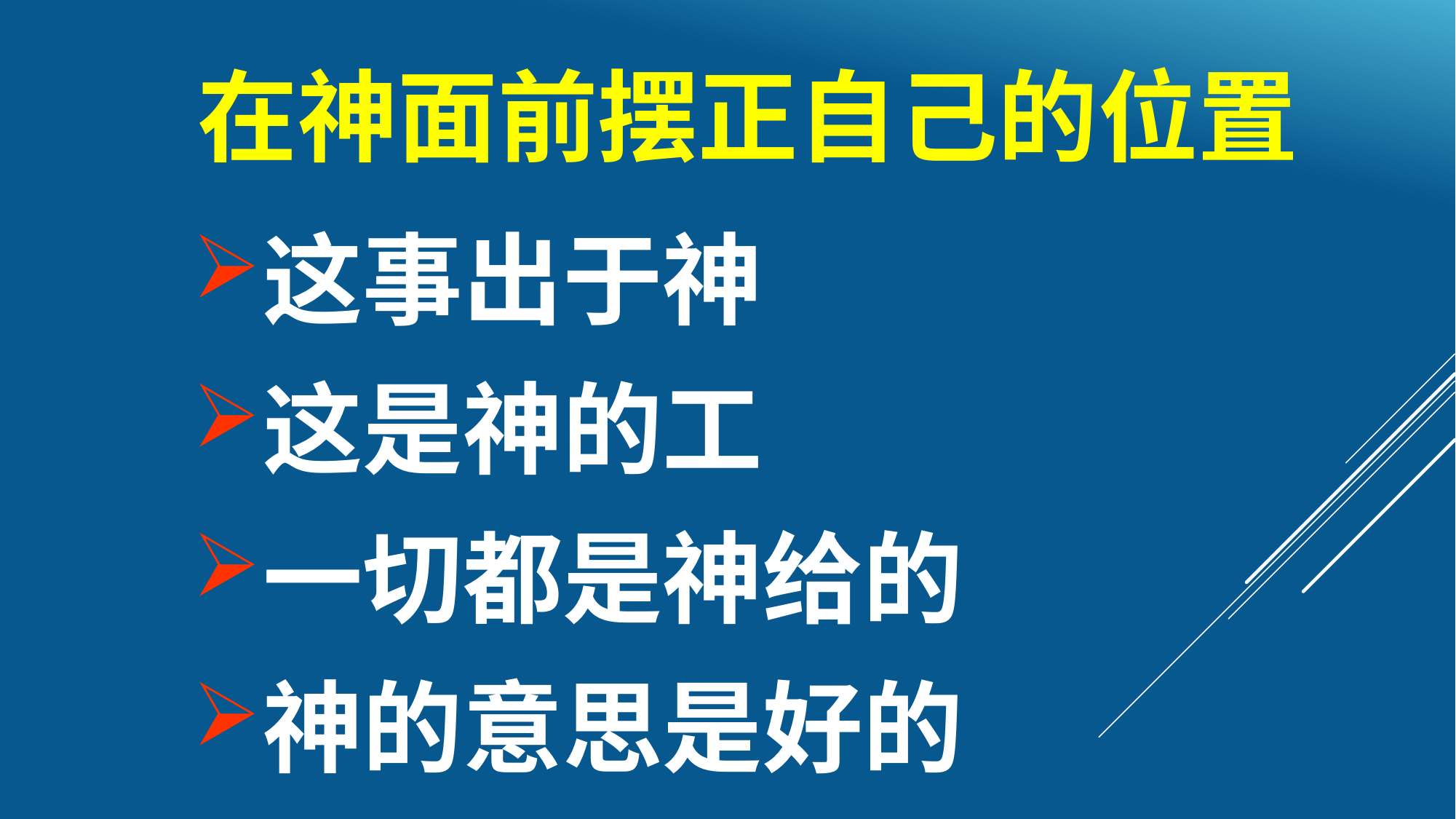

# 在神面前摆正自己的位置
这事出于神
这是神的工
一切都是神给的
神的意思是好的